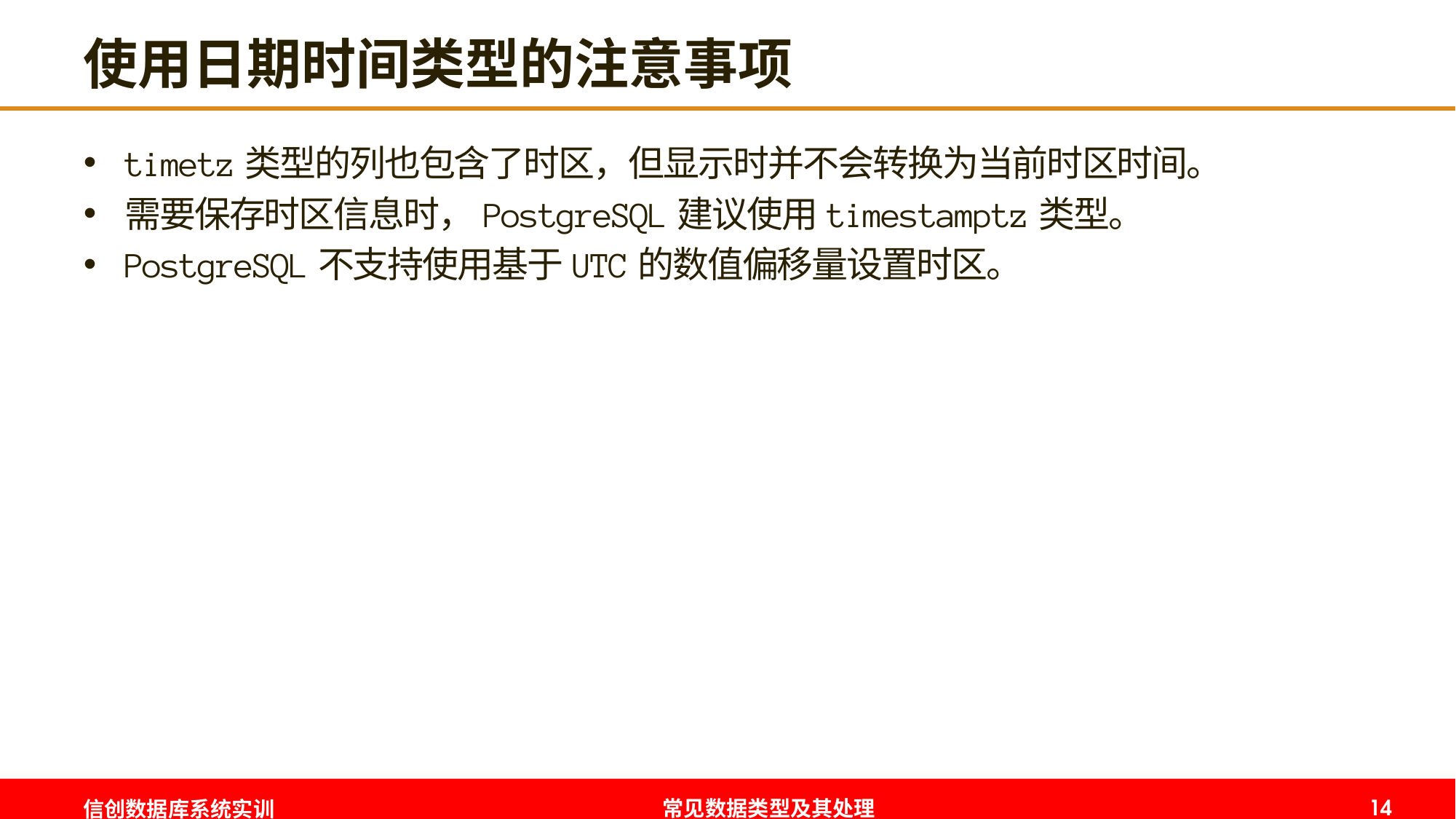

# 使用日期时间类型的注意事项
timetz类型的列也包含了时区，但显示时并不会转换为当前时区时间。
需要保存时区信息时，PostgreSQL建议使用timestamptz类型。
PostgreSQL不支持使用基于UTC的数值偏移量设置时区。